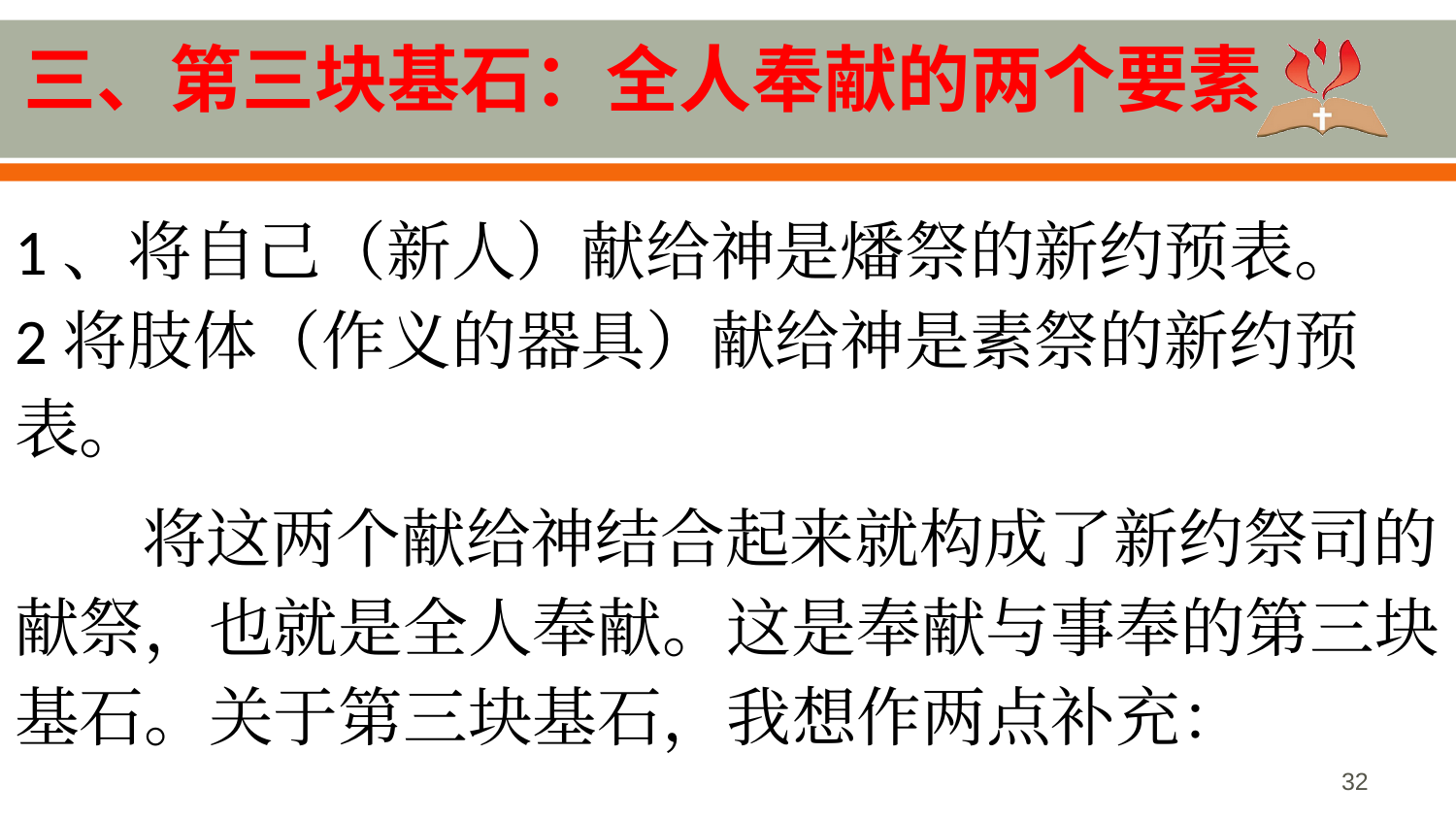

# 三、第三块基石：全人奉献的两个要素
1、将自己（新人）献给神是燔祭的新约预表。
2将肢体（作义的器具）献给神是素祭的新约预表。
将这两个献给神结合起来就构成了新约祭司的献祭，也就是全人奉献。这是奉献与事奉的第三块基石。关于第三块基石，我想作两点补充：

32